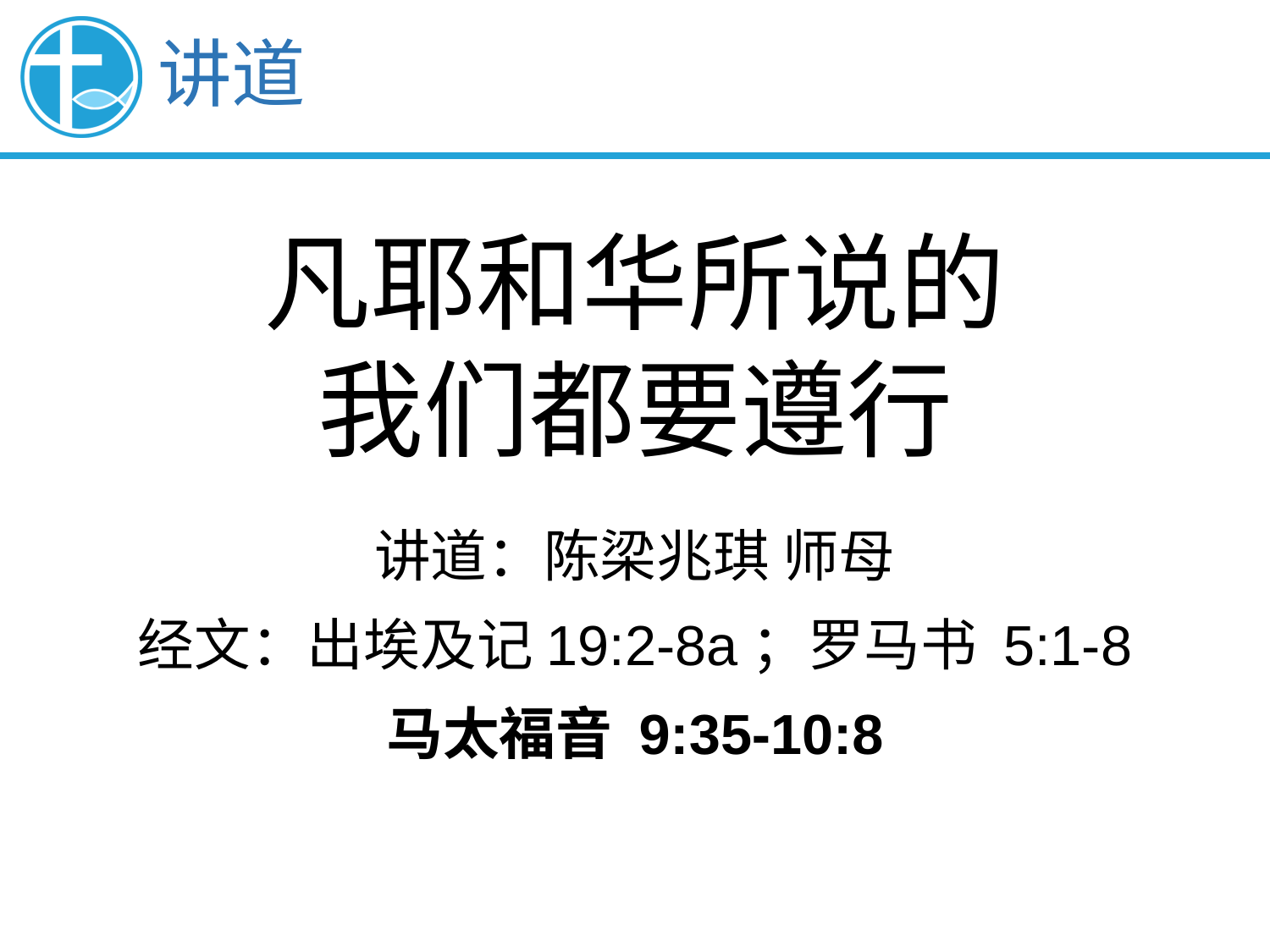

讲道
凡耶和华所说的
我们都要遵行
讲道：陈梁兆琪 师母
经文：出埃及记19:2-8a；罗马书 5:1-8
马太福音 9:35-10:8